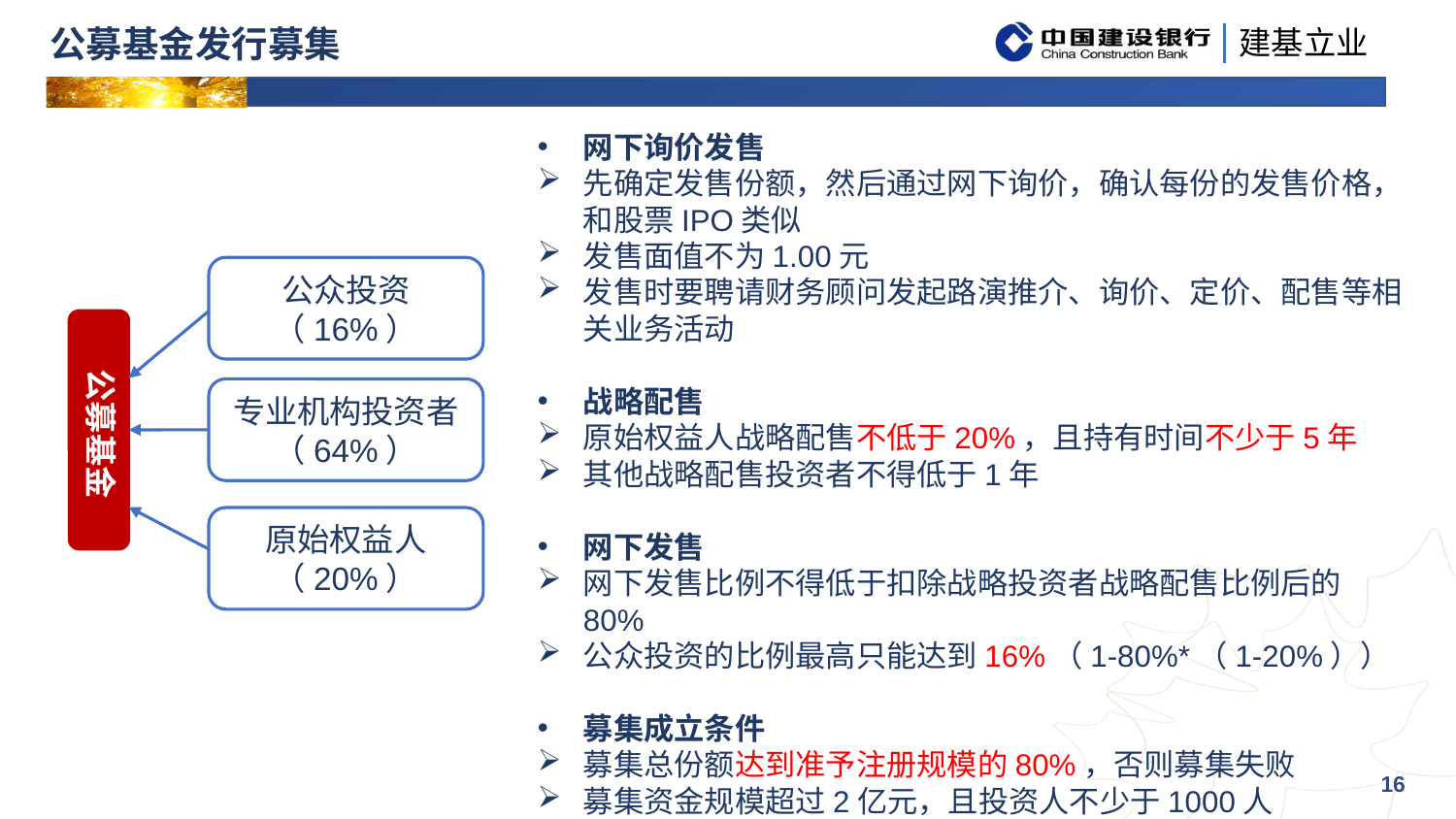

# 公募基金发行募集
网下询价发售
先确定发售份额，然后通过网下询价，确认每份的发售价格，和股票IPO类似
发售面值不为1.00元
发售时要聘请财务顾问发起路演推介、询价、定价、配售等相关业务活动

战略配售
原始权益人战略配售不低于20%，且持有时间不少于5年
其他战略配售投资者不得低于1年

网下发售
网下发售比例不得低于扣除战略投资者战略配售比例后的80%
公众投资的比例最高只能达到16%（1-80%*（1-20%））

募集成立条件
募集总份额达到准予注册规模的80%，否则募集失败
募集资金规模超过2亿元，且投资人不少于1000人
公众投资
（16%）
   公募基金
     公募基金
专业机构投资者
（64%）

原始权益人（20%）
16